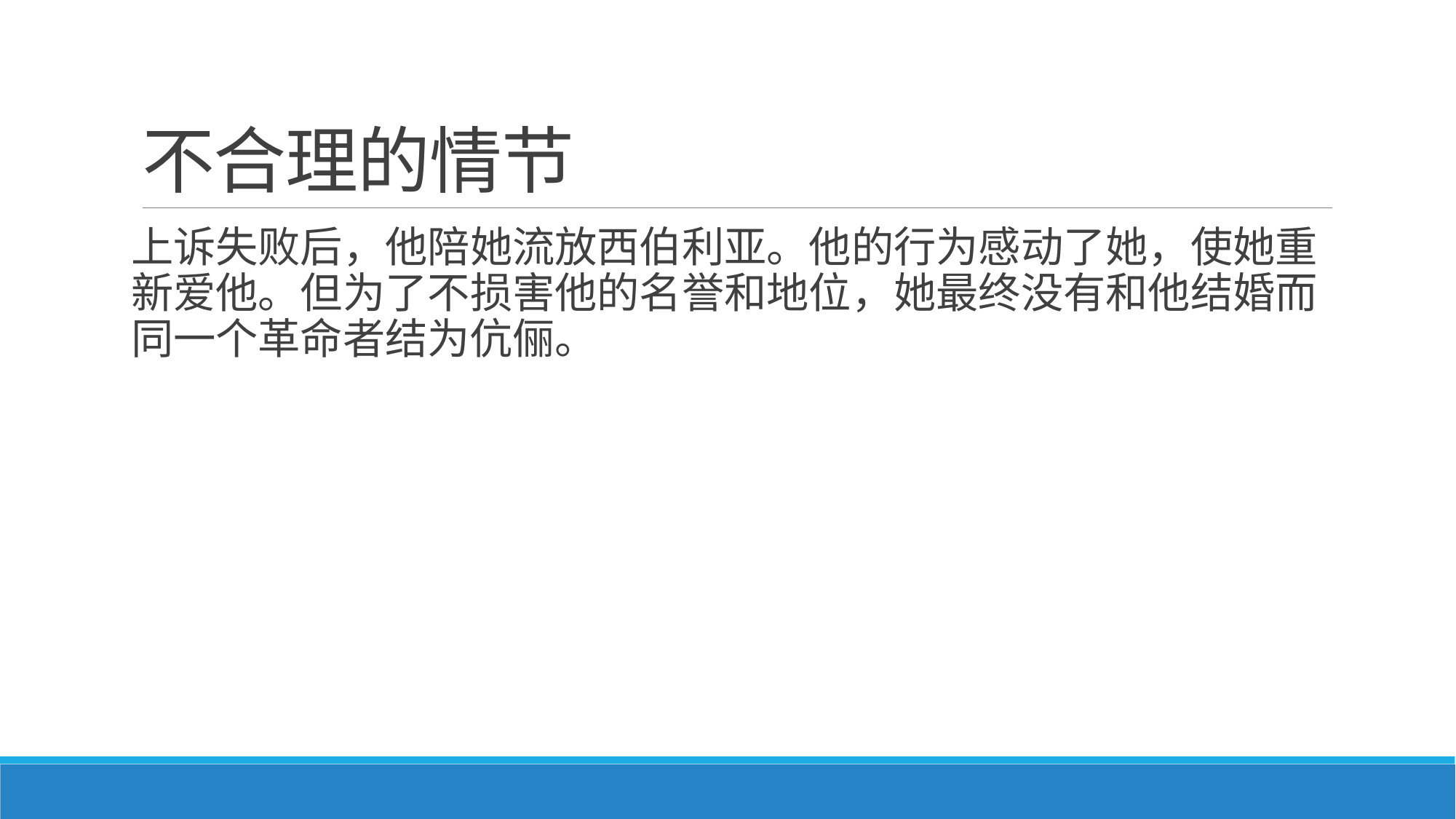

# 不合理的情节
上诉失败后，他陪她流放西伯利亚。他的行为感动了她，使她重新爱他。但为了不损害他的名誉和地位，她最终没有和他结婚而同一个革命者结为伉俪。